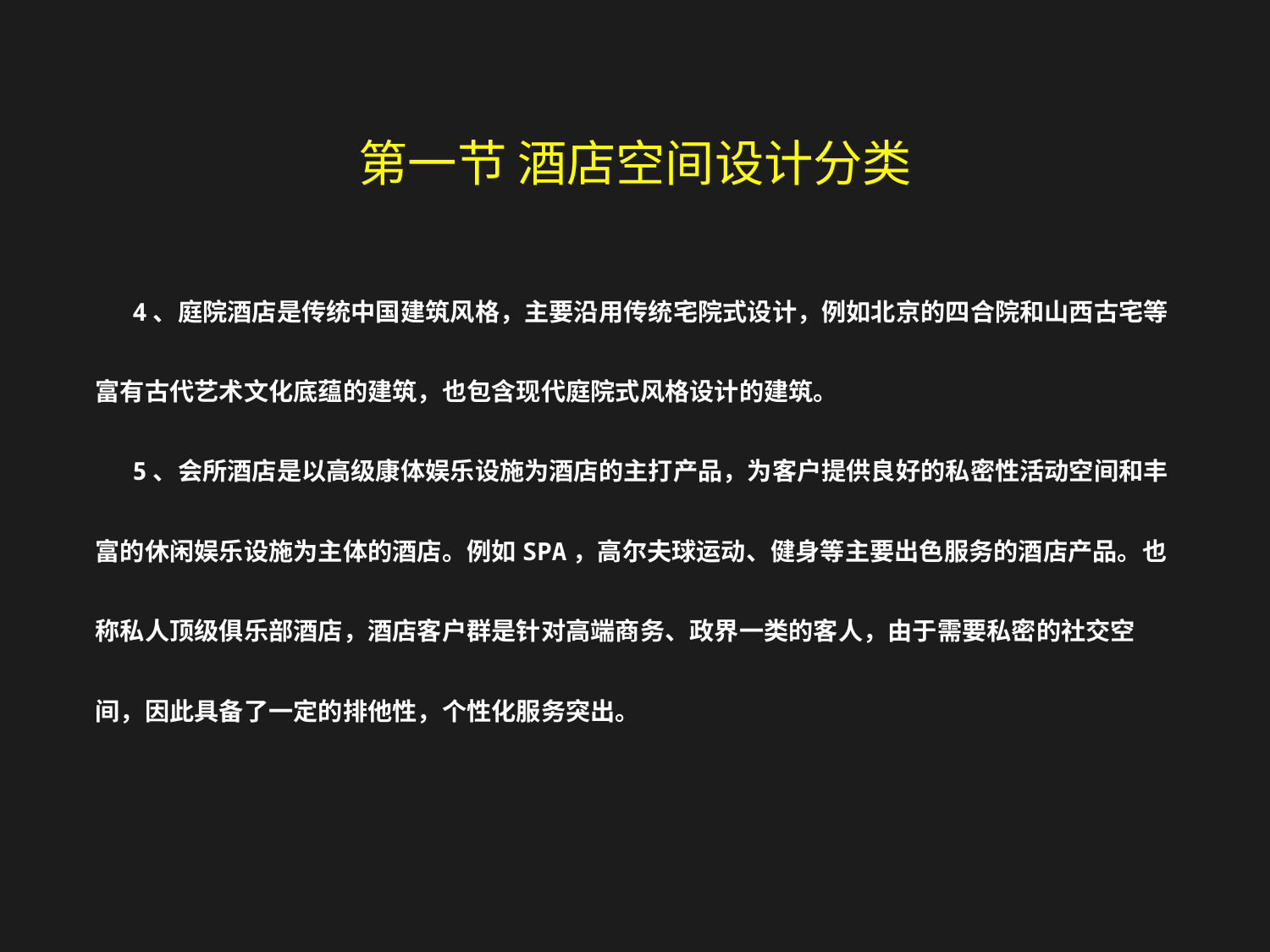

第一节 酒店空间设计分类
4、庭院酒店是传统中国建筑风格，主要沿用传统宅院式设计，例如北京的四合院和山西古宅等富有古代艺术文化底蕴的建筑，也包含现代庭院式风格设计的建筑。
5、会所酒店是以高级康体娱乐设施为酒店的主打产品，为客户提供良好的私密性活动空间和丰富的休闲娱乐设施为主体的酒店。例如SPA，高尔夫球运动、健身等主要出色服务的酒店产品。也称私人顶级俱乐部酒店，酒店客户群是针对高端商务、政界一类的客人，由于需要私密的社交空间，因此具备了一定的排他性，个性化服务突出。